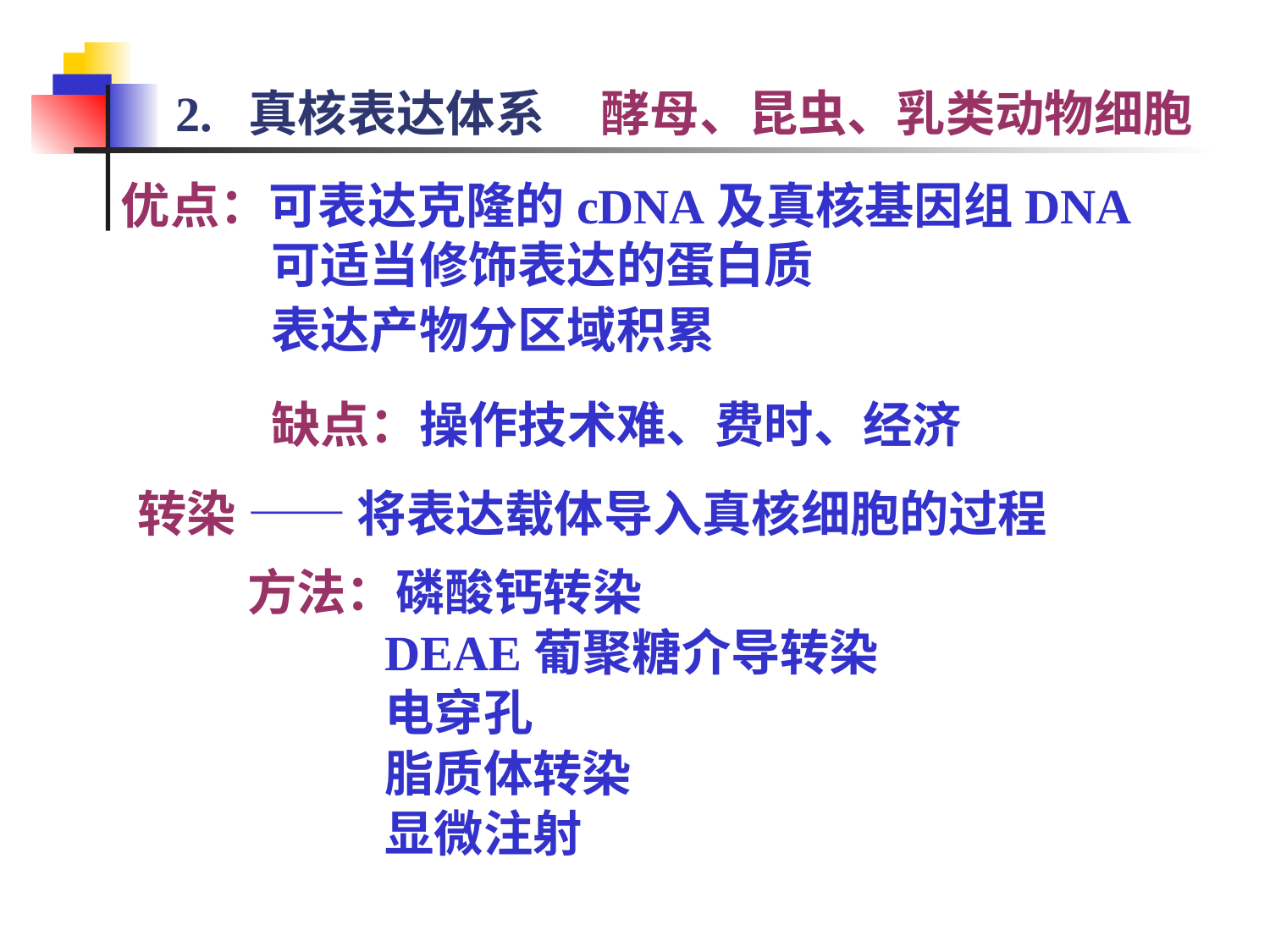

2.  真核表达体系     酵母、昆虫、乳类动物细胞
优点：可表达克隆的cDNA及真核基因组DNA
可适当修饰表达的蛋白质
表达产物分区域积累
缺点：操作技术难、费时、经济
转染 —— 将表达载体导入真核细胞的过程
方法：磷酸钙转染
DEAE葡聚糖介导转染
电穿孔
脂质体转染
显微注射